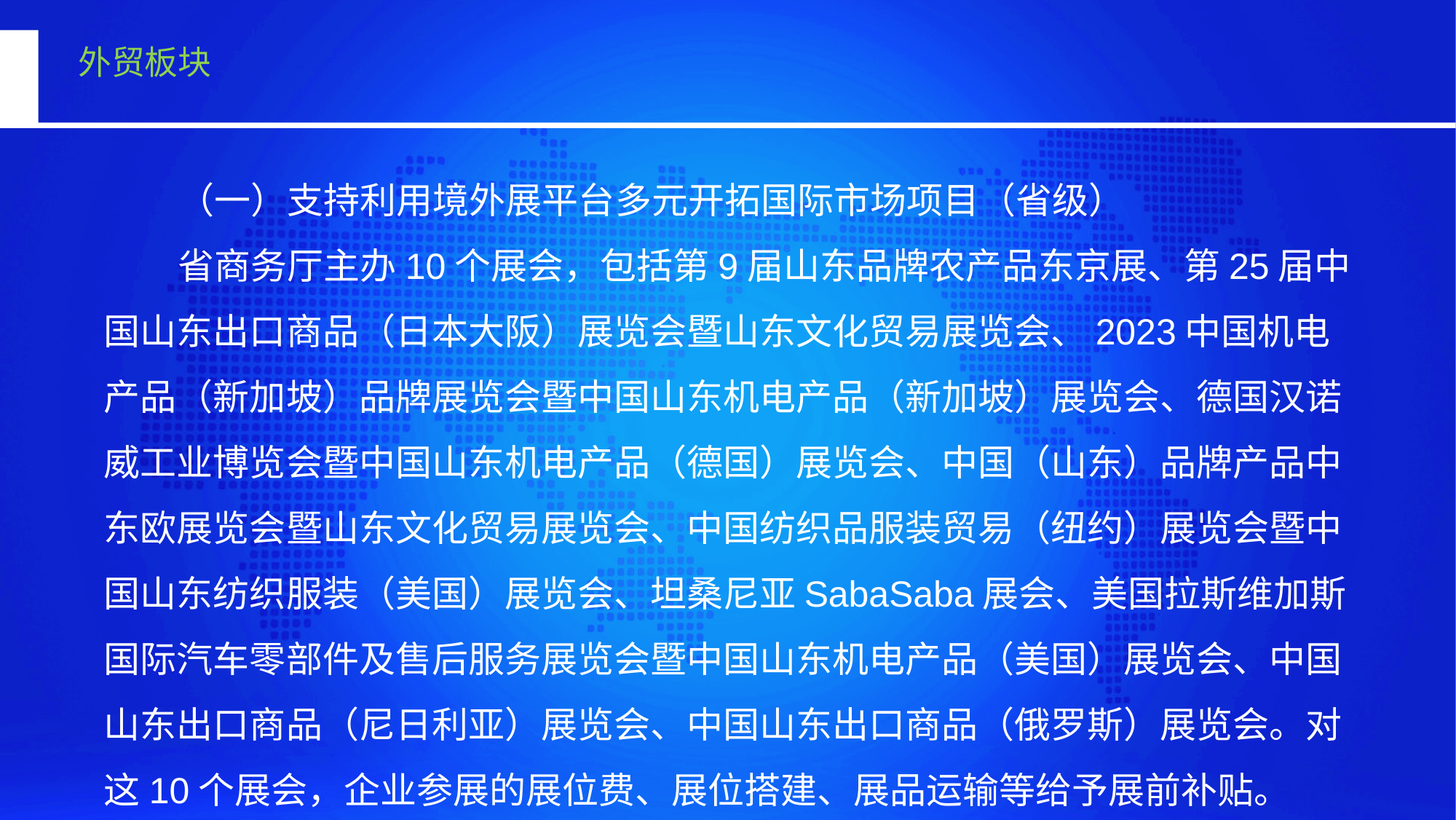

外贸板块

        （一）支持利用境外展平台多元开拓国际市场项目（省级）
        省商务厅主办10个展会，包括第9届山东品牌农产品东京展、第25届中国山东出口商品（日本大阪）展览会暨山东文化贸易展览会、2023中国机电产品（新加坡）品牌展览会暨中国山东机电产品（新加坡）展览会、德国汉诺威工业博览会暨中国山东机电产品（德国）展览会、中国（山东）品牌产品中东欧展览会暨山东文化贸易展览会、中国纺织品服装贸易（纽约）展览会暨中国山东纺织服装（美国）展览会、坦桑尼亚SabaSaba展会、美国拉斯维加斯国际汽车零部件及售后服务展览会暨中国山东机电产品（美国）展览会、中国山东出口商品（尼日利亚）展览会、中国山东出口商品（俄罗斯）展览会。对这10个展会，企业参展的展位费、展位搭建、展品运输等给予展前补贴。